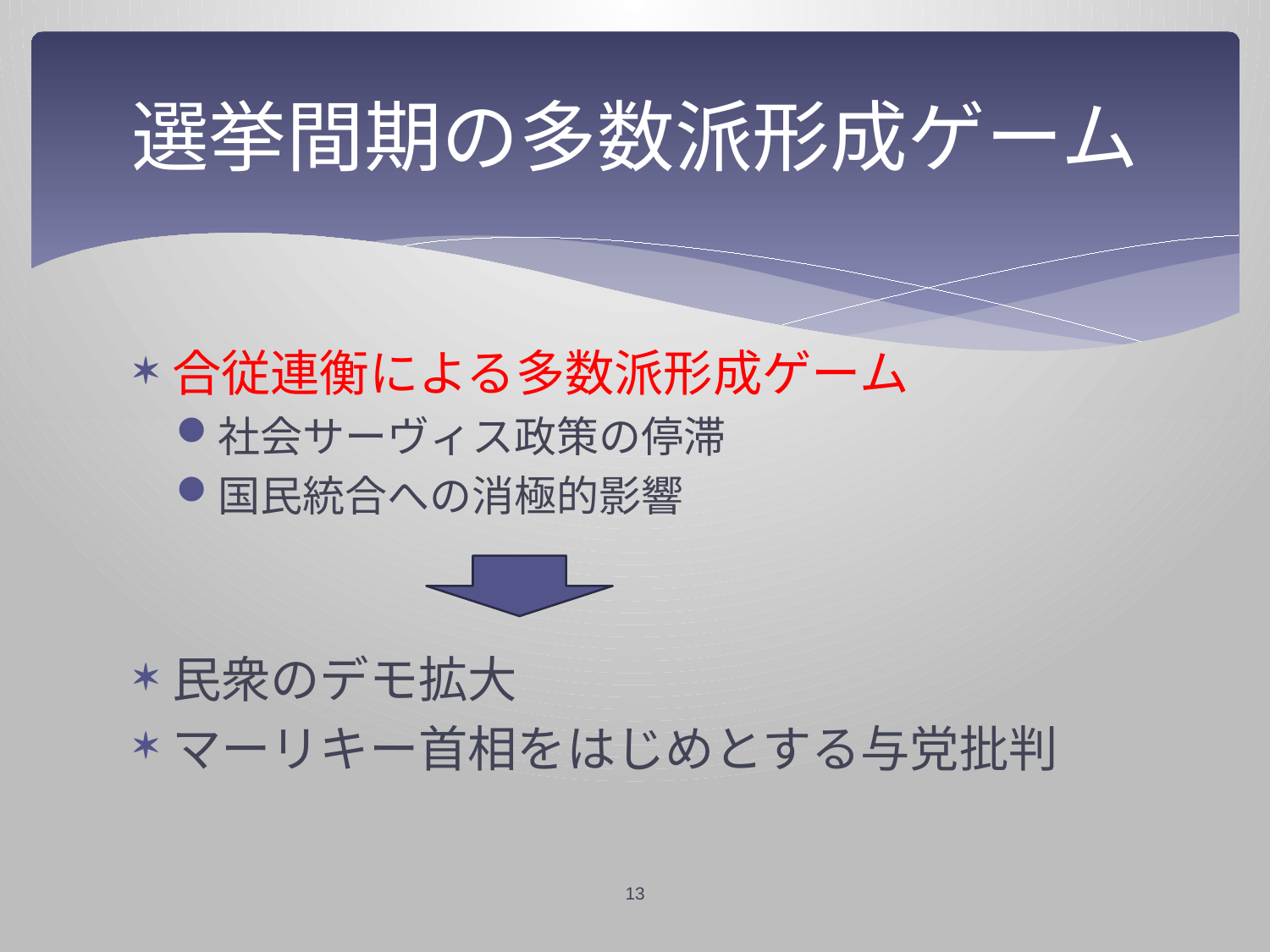

# 選挙間期の多数派形成ゲーム
合従連衡による多数派形成ゲーム
社会サーヴィス政策の停滞
国民統合への消極的影響

民衆のデモ拡大
マーリキー首相をはじめとする与党批判

13